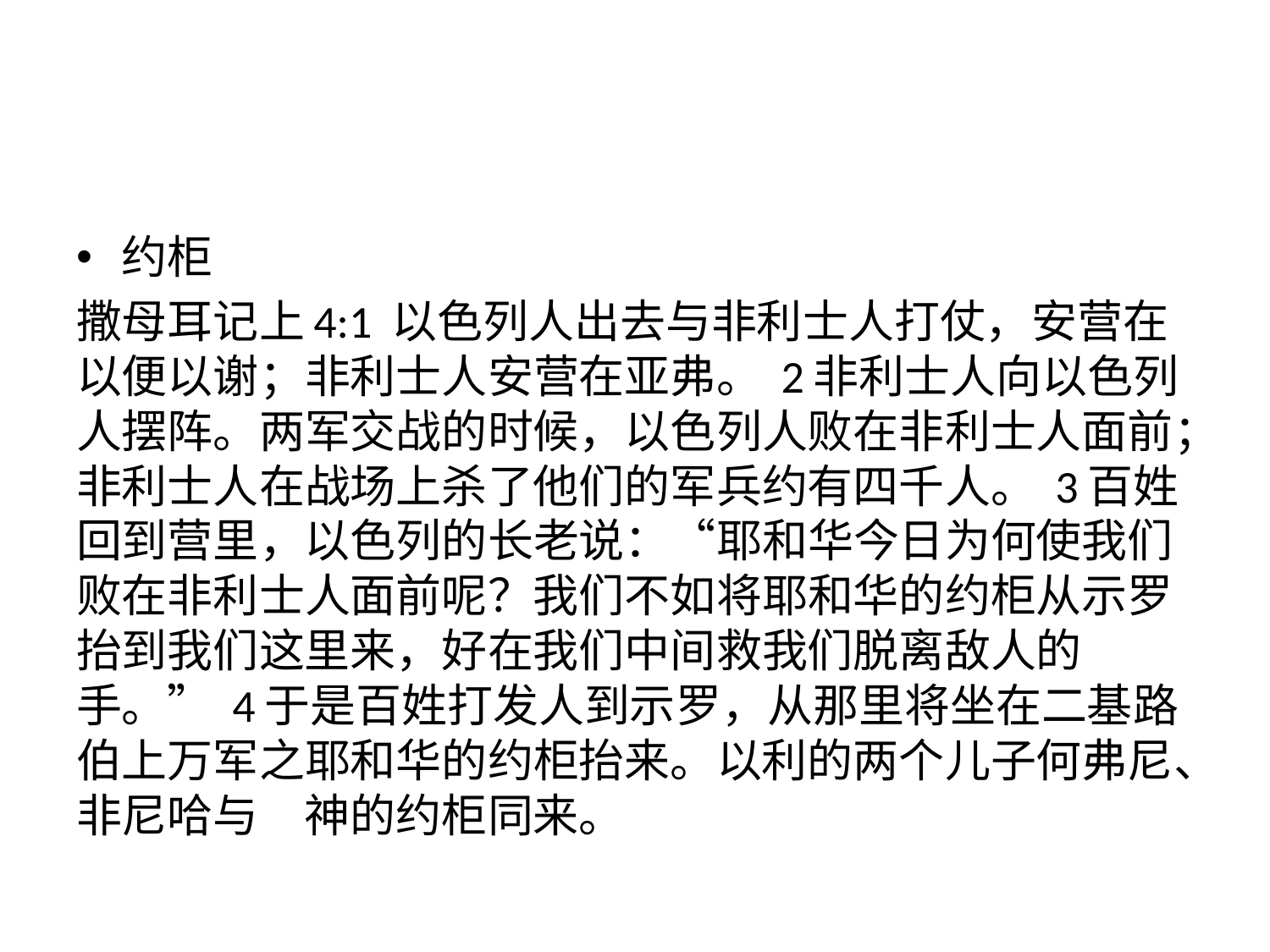

#
约柜
撒母耳记上4:1 以色列人出去与非利士人打仗，安营在以便以谢；非利士人安营在亚弗。 2非利士人向以色列人摆阵。两军交战的时候，以色列人败在非利士人面前；非利士人在战场上杀了他们的军兵约有四千人。 3百姓回到营里，以色列的长老说：“耶和华今日为何使我们败在非利士人面前呢？我们不如将耶和华的约柜从示罗抬到我们这里来，好在我们中间救我们脱离敌人的手。” 4于是百姓打发人到示罗，从那里将坐在二基路伯上万军之耶和华的约柜抬来。以利的两个儿子何弗尼、非尼哈与　神的约柜同来。